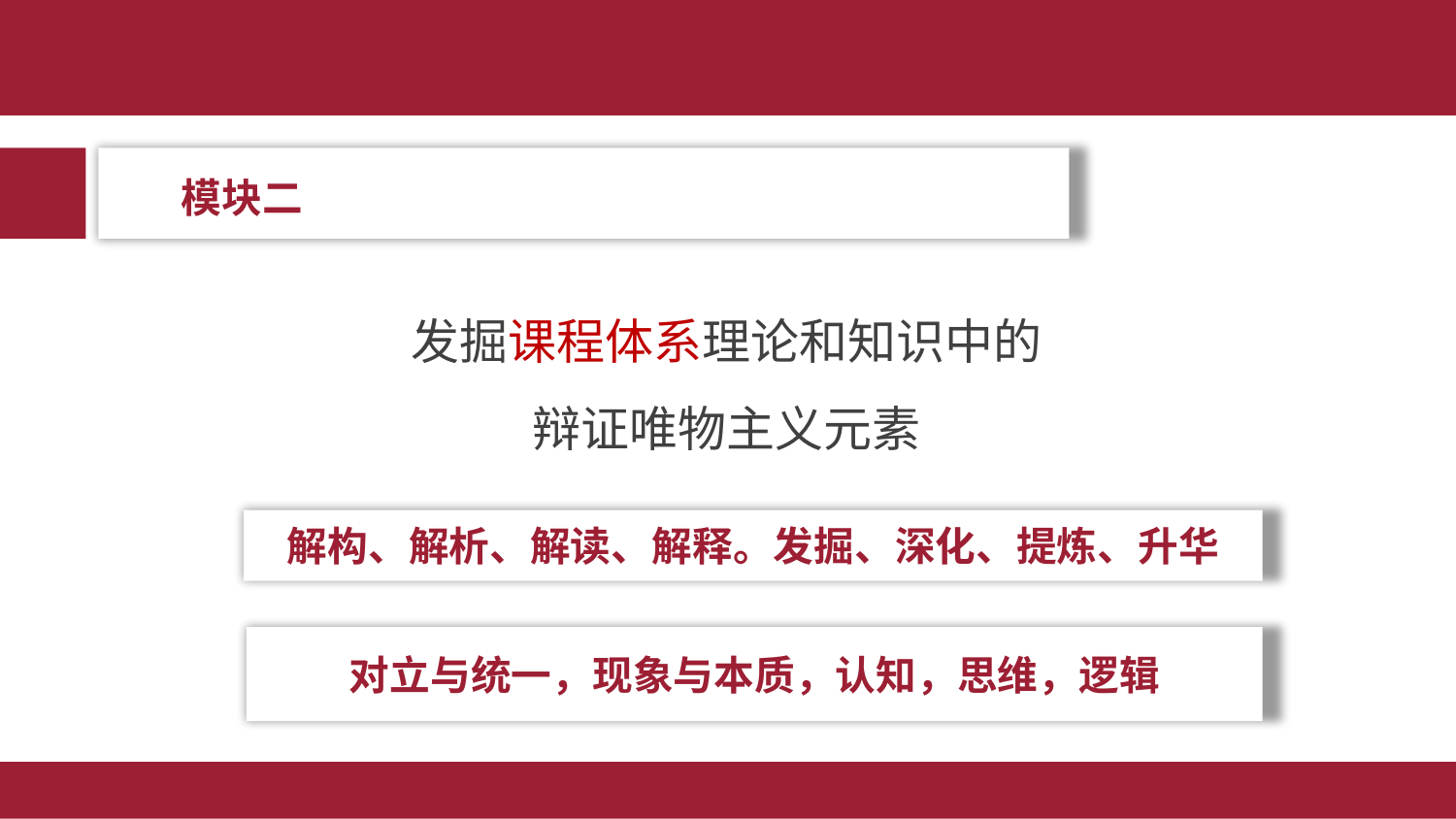

模块二

发掘课程体系理论和知识中的
辩证唯物主义元素
解构、解析、解读、解释。发掘、深化、提炼、升华
对立与统一，现象与本质，认知，思维，逻辑